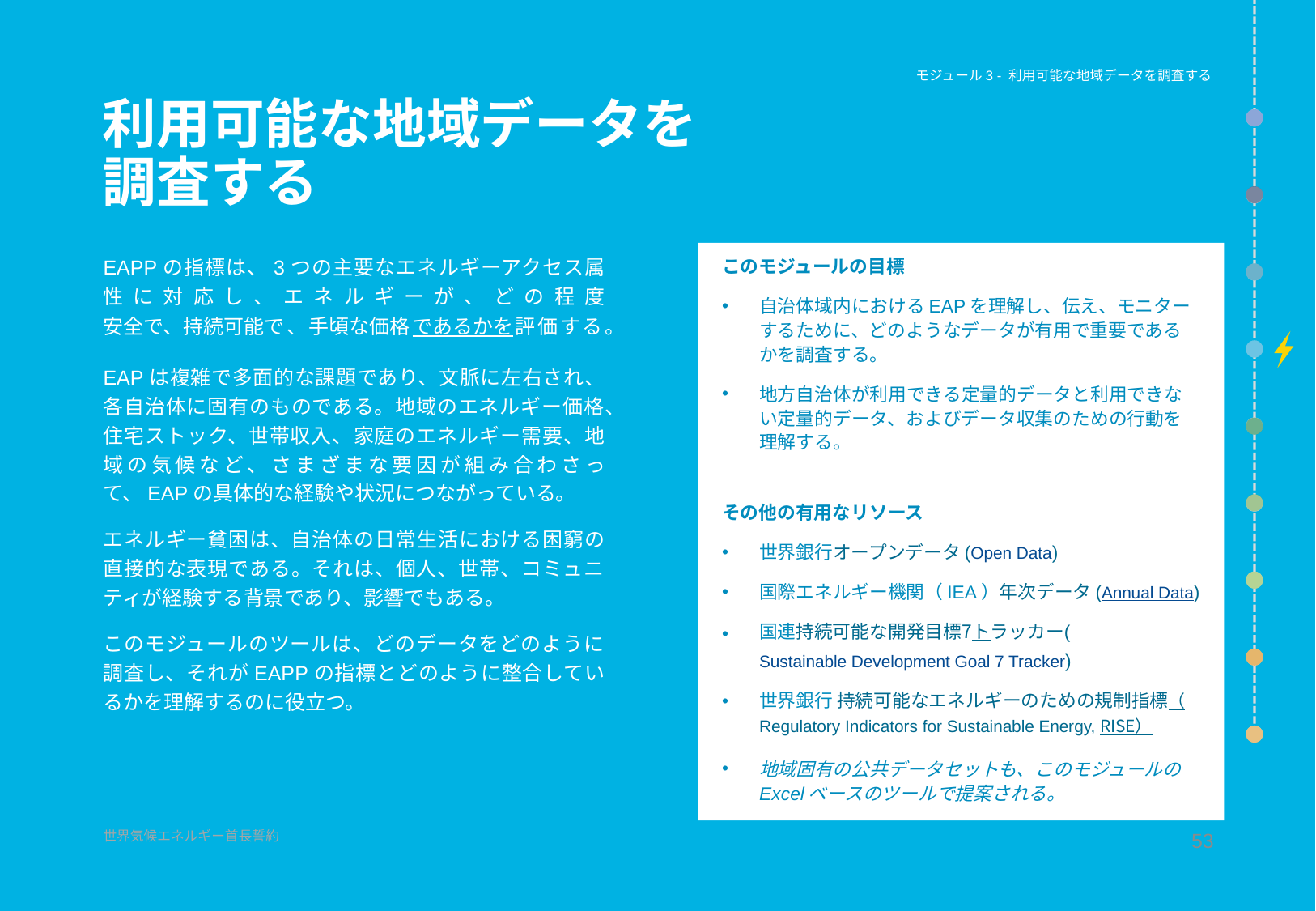

モジュール3 - 利用可能な地域データを調査する
# 利用可能な地域データを 調査する

このモジュールの目標
自治体域内におけるEAPを理解し、伝え、モニターするために、どのようなデータが有用で重要であるかを調査する。
地方自治体が利用できる定量的データと利用できない定量的データ、およびデータ収集のための行動を理解する。

その他の有用なリソース
世界銀行オープンデータ(Open Data)
国際エネルギー機関（IEA）年次データ(Annual Data)
国連持続可能な開発目標7トラッカー(Sustainable Development Goal 7 Tracker)
世界銀行 持続可能なエネルギーのための規制指標（Regulatory Indicators for Sustainable Energy, RISE）
地域固有の公共データセットも、このモジュールのExcelベースのツールで提案される。
EAPPの指標は、3つの主要なエネルギーアクセス属性に対応し、エネルギーが、どの程度安全で、持続可能で、手頃な価格であるかを評価する。
EAPは複雑で多面的な課題であり、文脈に左右され、各自治体に固有のものである。地域のエネルギー価格、住宅ストック、世帯収入、家庭のエネルギー需要、地域の気候など、さまざまな要因が組み合わさって、EAPの具体的な経験や状況につながっている。
エネルギー貧困は、自治体の日常生活における困窮の直接的な表現である。それは、個人、世帯、コミュニティが経験する背景であり、影響でもある。
このモジュールのツールは、どのデータをどのように調査し、それがEAPPの指標とどのように整合しているかを理解するのに役立つ。

53